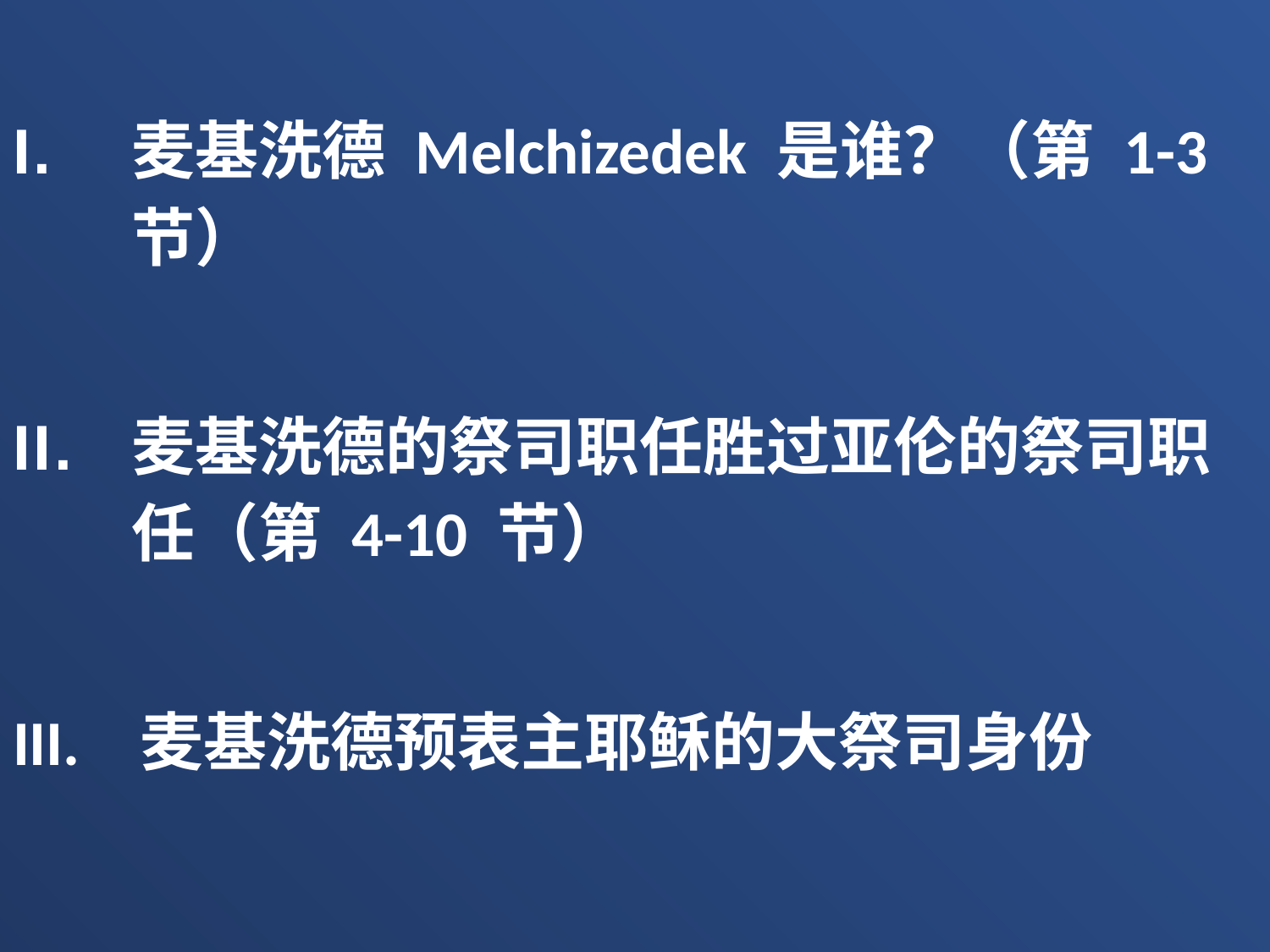

麦基洗德 Melchizedek 是谁？（第 1-3 节）

麦基洗德的祭司职任胜过亚伦的祭司职任（第 4-10 节）

III.	麦基洗德预表主耶稣的大祭司身份